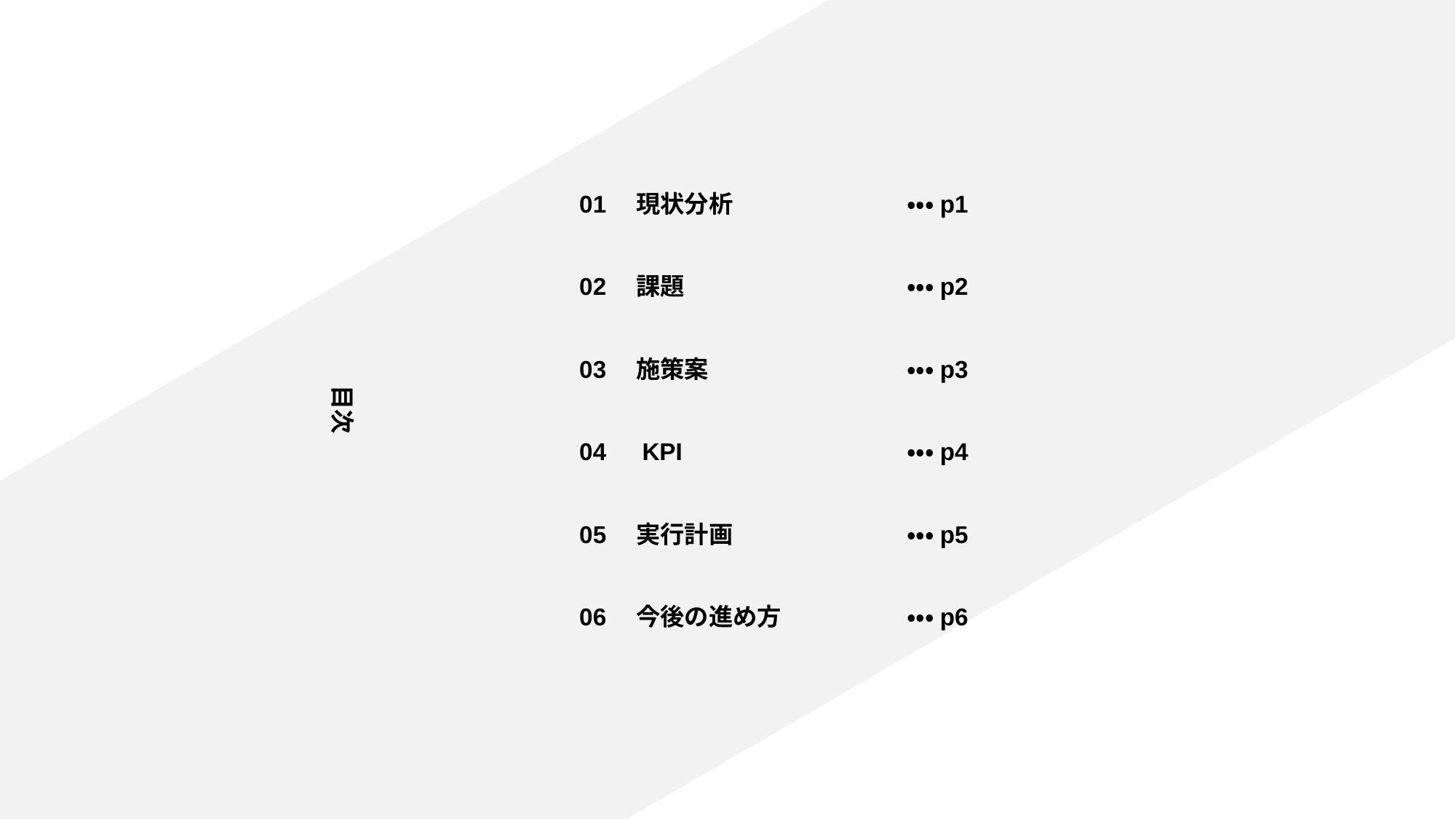

01　現状分析		・・・p1
02　課題			・・・p2
03　施策案		・・・p3
04　KPI			・・・p4
05　実行計画		・・・p5
06　今後の進め方		・・・p6
目次